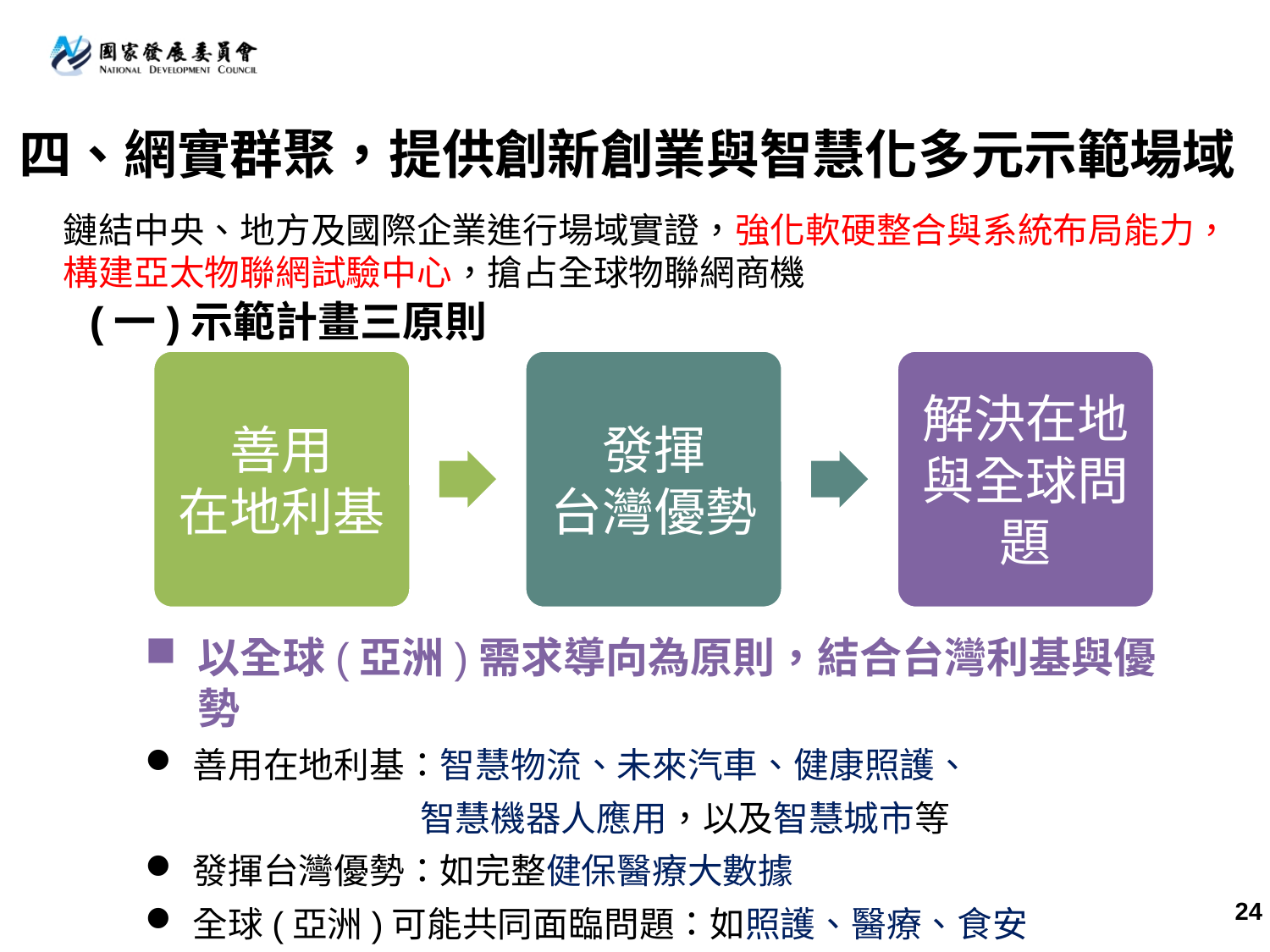

# 四、網實群聚，提供創新創業與智慧化多元示範場域
鏈結中央、地方及國際企業進行場域實證，強化軟硬整合與系統布局能力，構建亞太物聯網試驗中心，搶占全球物聯網商機
(一)示範計畫三原則

善用
在地利基

發揮
台灣優勢

解決在地與全球問題

以全球(亞洲)需求導向為原則，結合台灣利基與優勢
善用在地利基：智慧物流、未來汽車、健康照護、
                                  智慧機器人應用，以及智慧城市等
發揮台灣優勢：如完整健保醫療大數據
全球(亞洲)可能共同面臨問題：如照護、醫療、食安
24